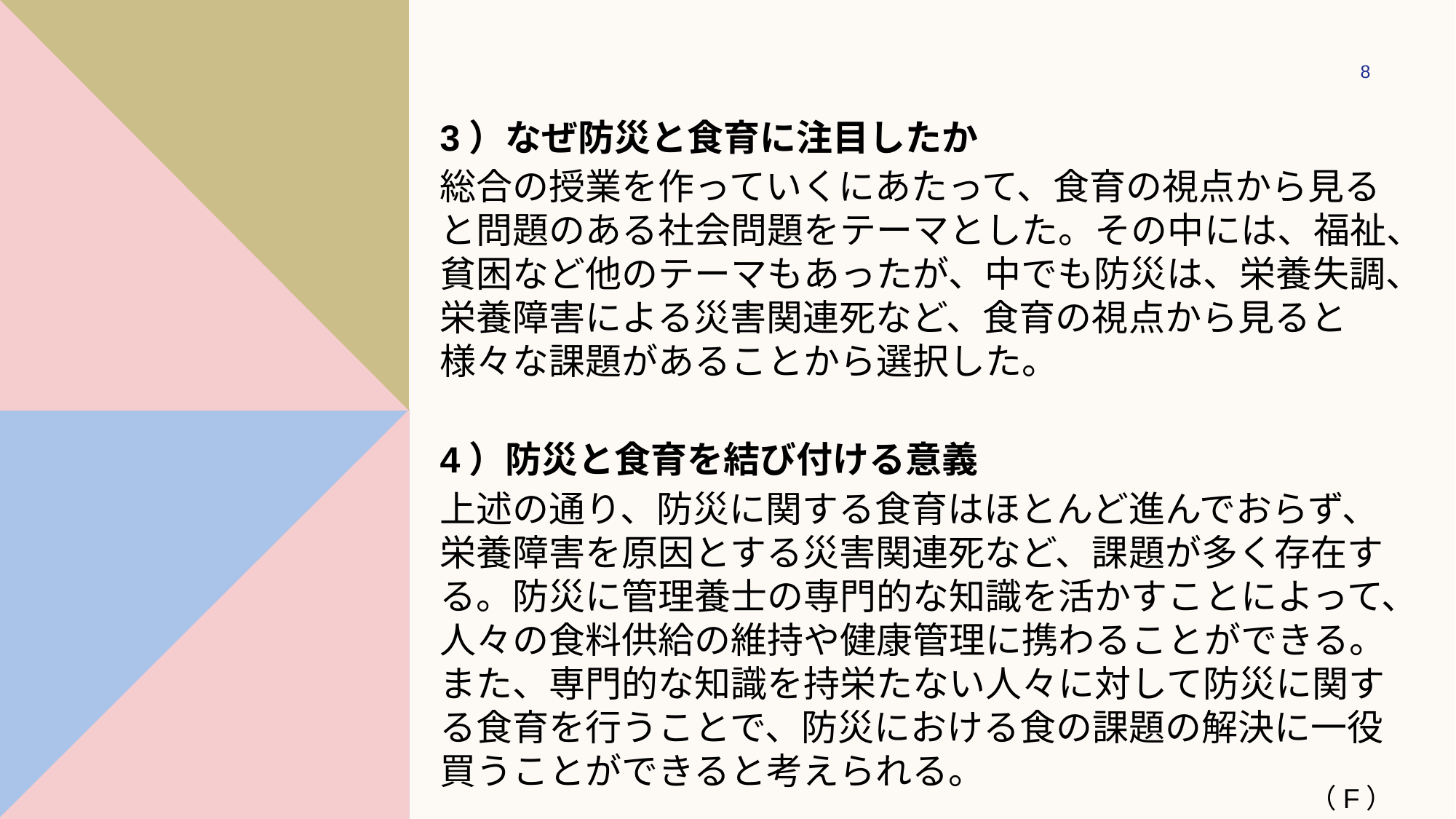

8
3）なぜ防災と食育に注目したか
総合の授業を作っていくにあたって、食育の視点から見ると問題のある社会問題をテーマとした。その中には、福祉、貧困など他のテーマもあったが、中でも防災は、栄養失調、栄養障害による災害関連死など、食育の視点から見ると様々な課題があることから選択した。

4）防災と食育を結び付ける意義
上述の通り、防災に関する食育はほとんど進んでおらず、栄養障害を原因とする災害関連死など、課題が多く存在する。防災に管理養士の専門的な知識を活かすことによって、人々の食料供給の維持や健康管理に携わることができる。また、専門的な知識を持栄たない人々に対して防災に関する食育を行うことで、防災における食の課題の解決に一役買うことができると考えられる。
（F）